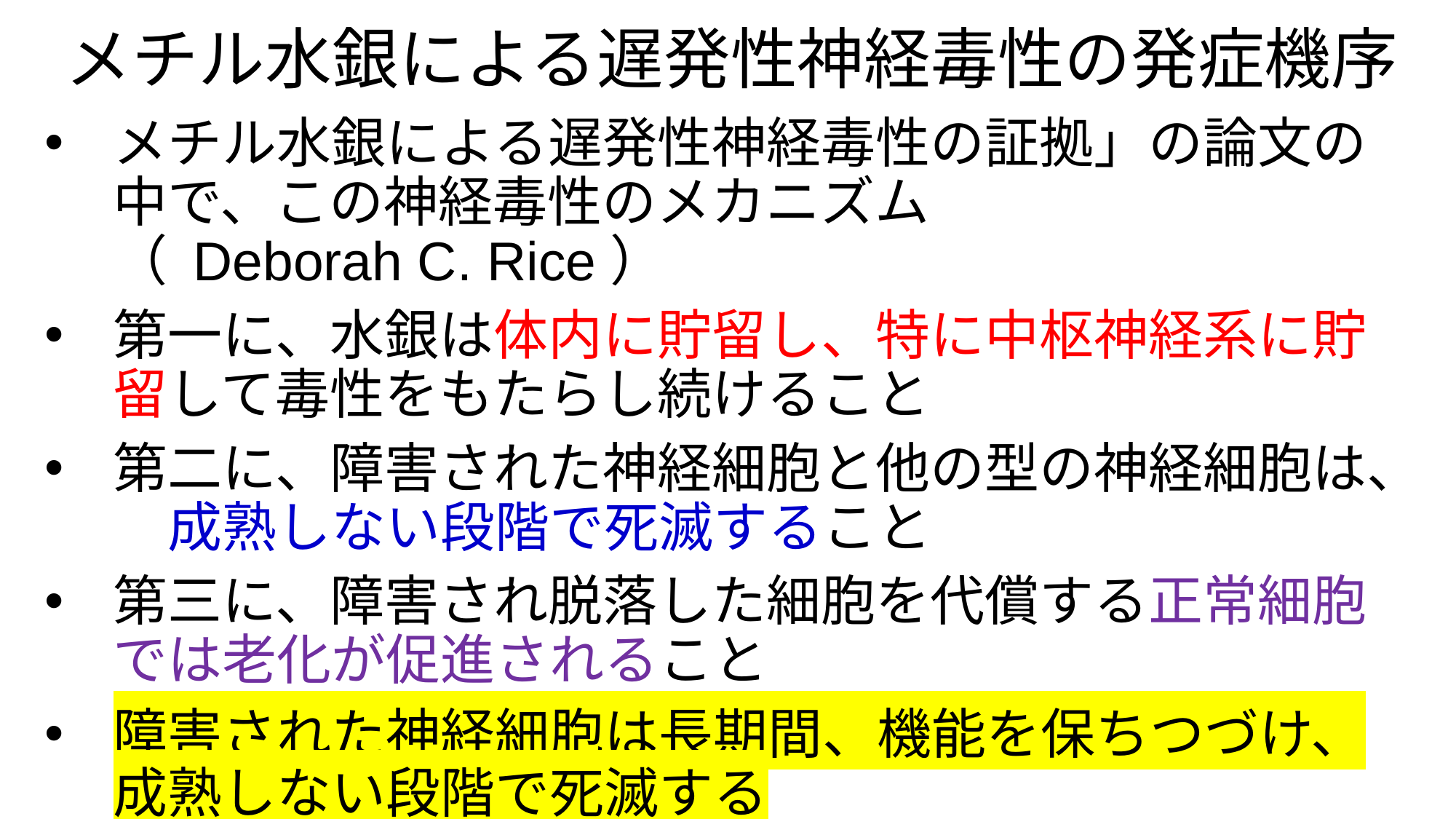

# メチル水銀による遅発性神経毒性の発症機序
メチル水銀による遅発性神経毒性の証拠」の論文の中で、この神経毒性のメカニズム（ Deborah C. Rice）
第一に、水銀は体内に貯留し、特に中枢神経系に貯留して毒性をもたらし続けること
第二に、障害された神経細胞と他の型の神経細胞は、　成熟しない段階で死滅すること
第三に、障害され脱落した細胞を代償する正常細胞では老化が促進されること
障害された神経細胞は長期間、機能を保ちつづけ、成熟しない段階で死滅する